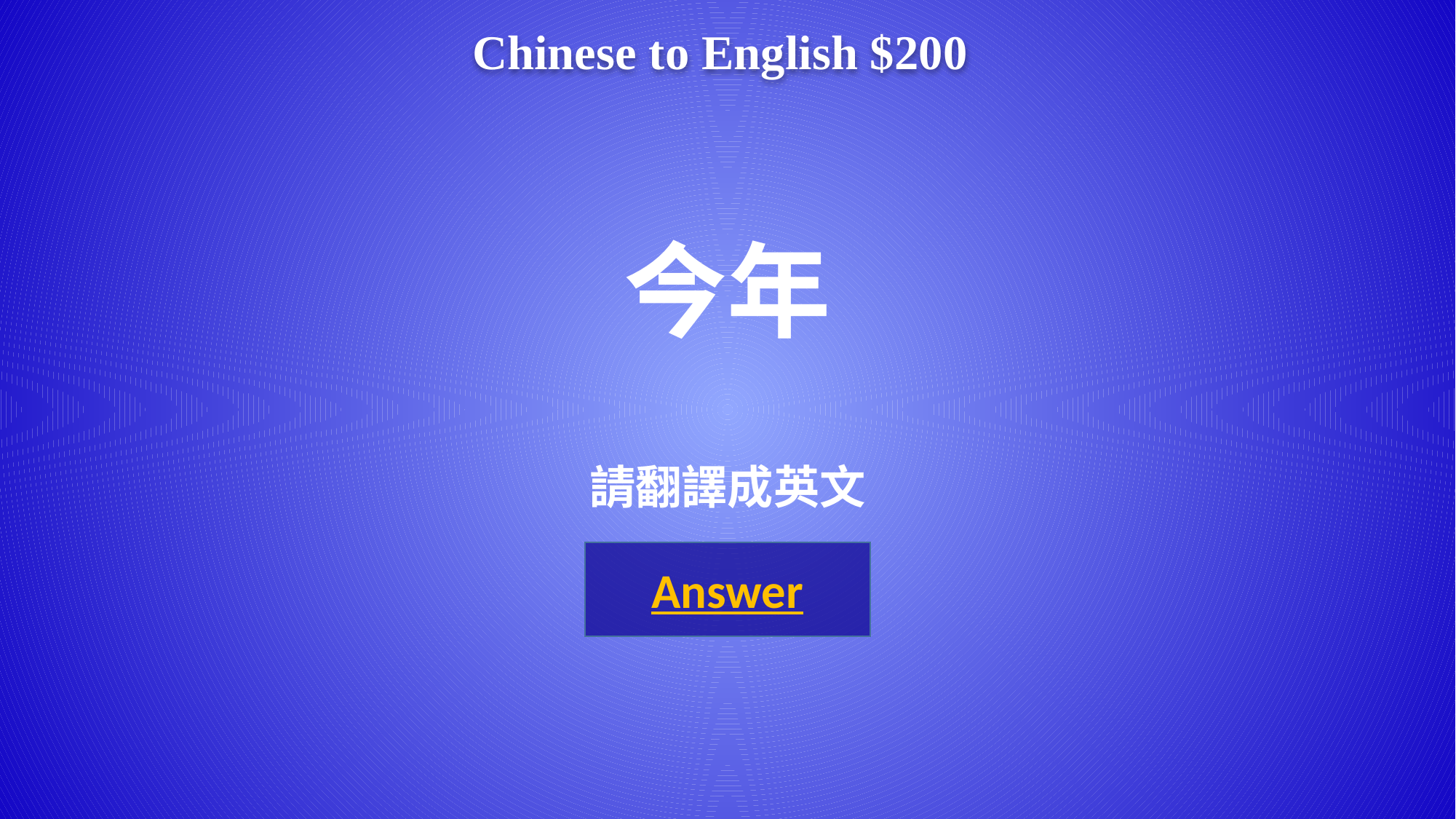

Chinese to English $200
# 今年 請翻譯成英文